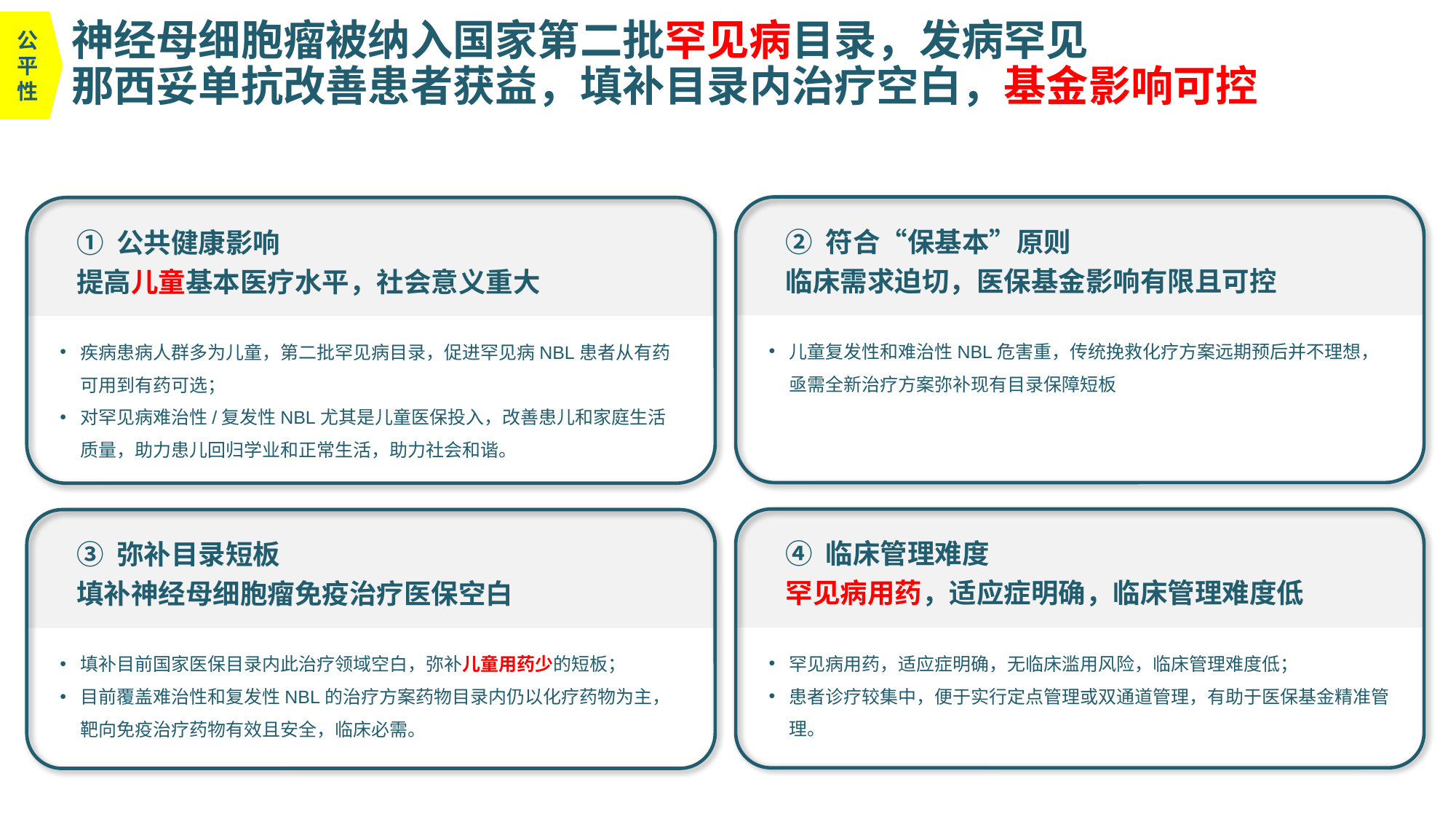

公平性
# 神经母细胞瘤被纳入国家第二批罕见病目录，发病罕见 那西妥单抗改善患者获益，填补目录内治疗空白，基金影响可控

② 符合“保基本”原则
临床需求迫切，医保基金影响有限且可控
儿童复发性和难治性NBL危害重，传统挽救化疗方案远期预后并不理想，亟需全新治疗方案弥补现有目录保障短板

① 公共健康影响
提高儿童基本医疗水平，社会意义重大

疾病患病人群多为儿童，第二批罕见病目录，促进罕见病NBL患者从有药可用到有药可选；
对罕见病难治性/复发性NBL尤其是儿童医保投入，改善患儿和家庭生活质量，助力患儿回归学业和正常生活，助力社会和谐。

④ 临床管理难度
罕见病用药，适应症明确，临床管理难度低
③ 弥补目录短板
填补神经母细胞瘤免疫治疗医保空白
罕见病用药，适应症明确，无临床滥用风险，临床管理难度低；
患者诊疗较集中，便于实行定点管理或双通道管理，有助于医保基金精准管理。
填补目前国家医保目录内此治疗领域空白，弥补儿童用药少的短板；
目前覆盖难治性和复发性NBL的治疗方案药物目录内仍以化疗药物为主，靶向免疫治疗药物有效且安全，临床必需。